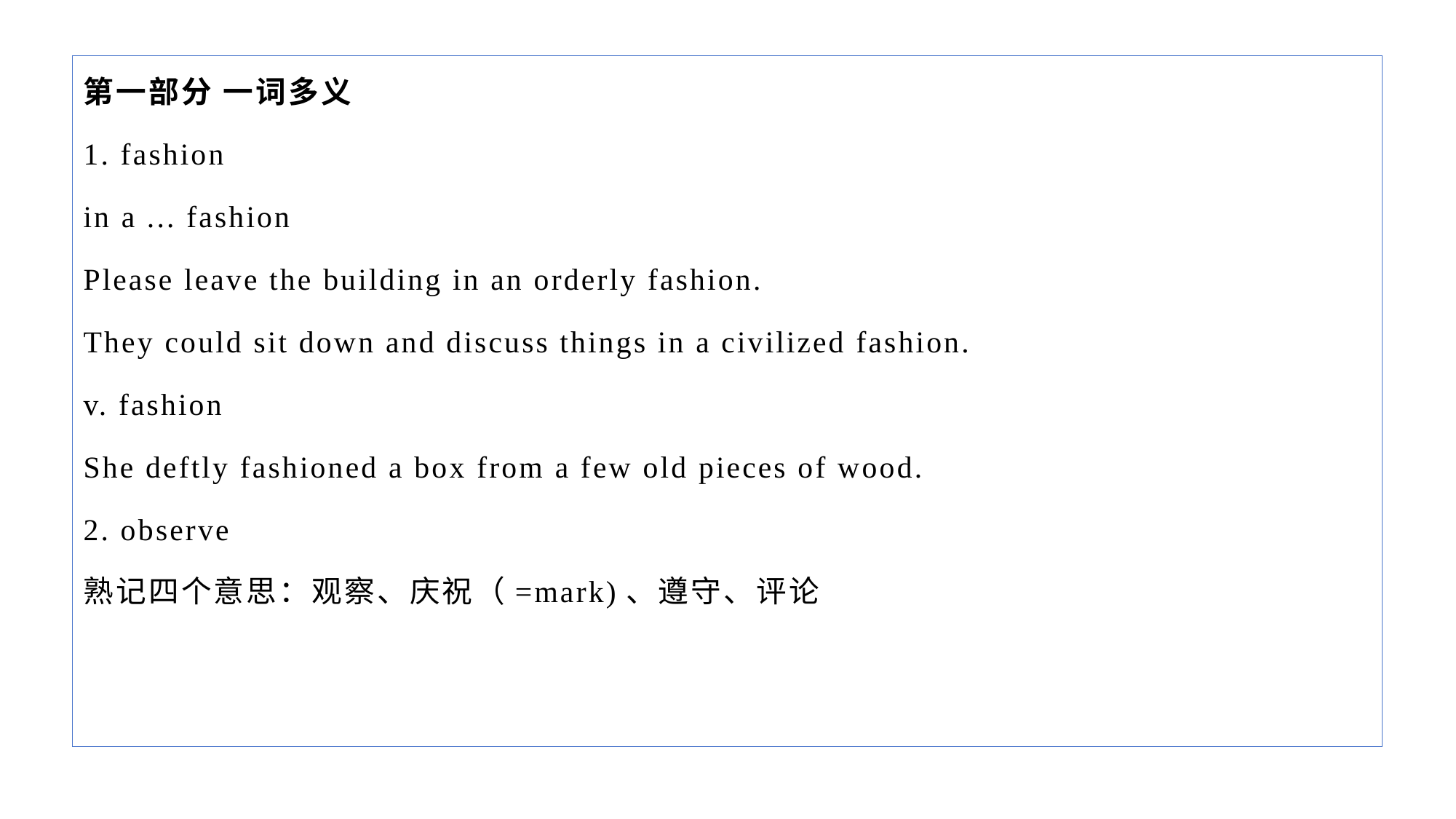

第一部分 一词多义
1. fashion
in a ... fashion
Please leave the building in an orderly fashion.
They could sit down and discuss things in a civilized fashion.
v. fashion
She deftly fashioned a box from a few old pieces of wood.
2. observe
熟记四个意思：观察、庆祝（=mark)、遵守、评论